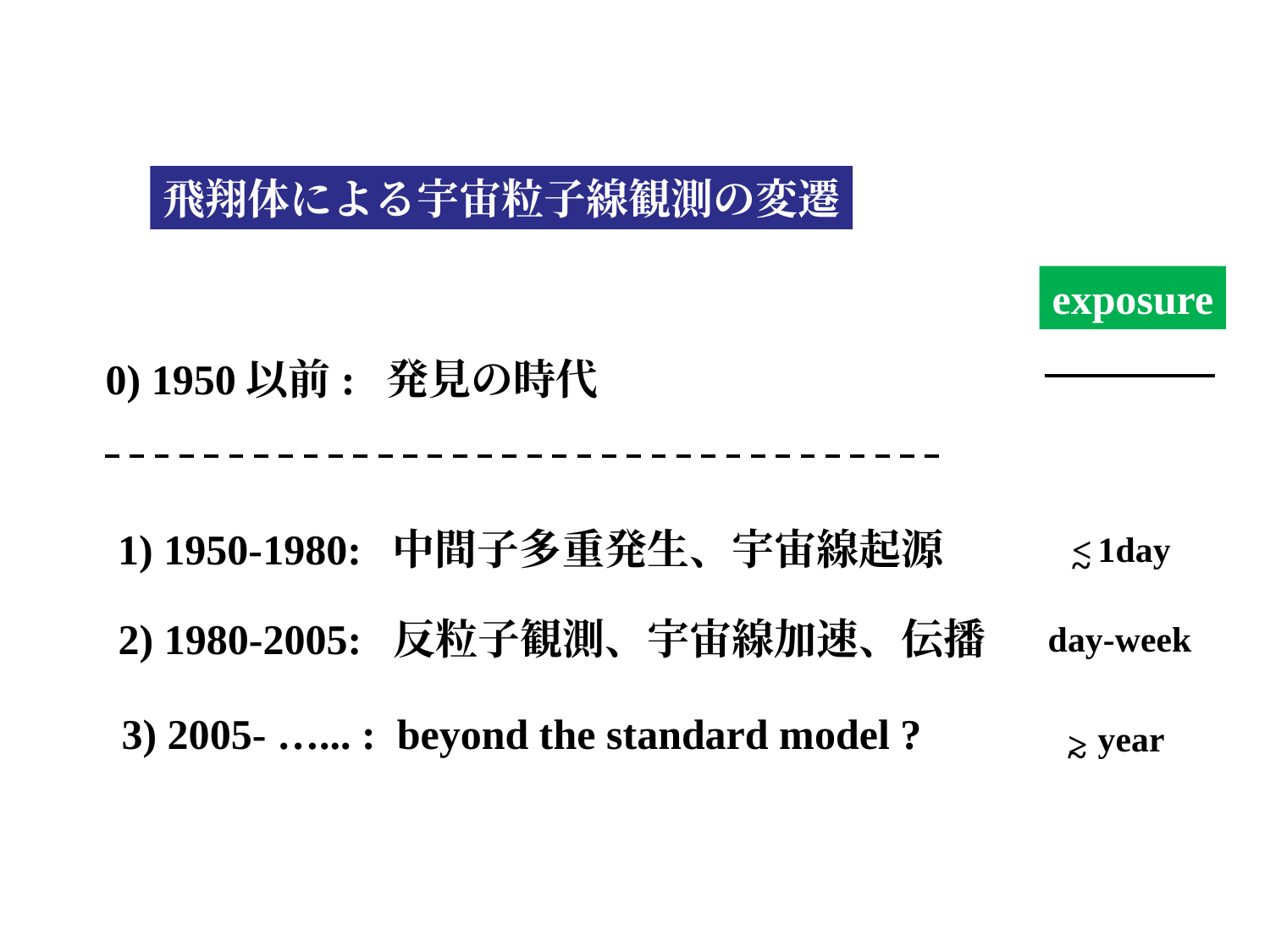

飛翔体による宇宙粒子線観測の変遷
exposure
0) 1950以前:  発見の時代
1) 1950-1980:  中間子多重発生、宇宙線起源
<
~
1day
2) 1980-2005:  反粒子観測、宇宙線加速、伝播
day-week
3) 2005- …... :  beyond the standard model ?
year
>
~